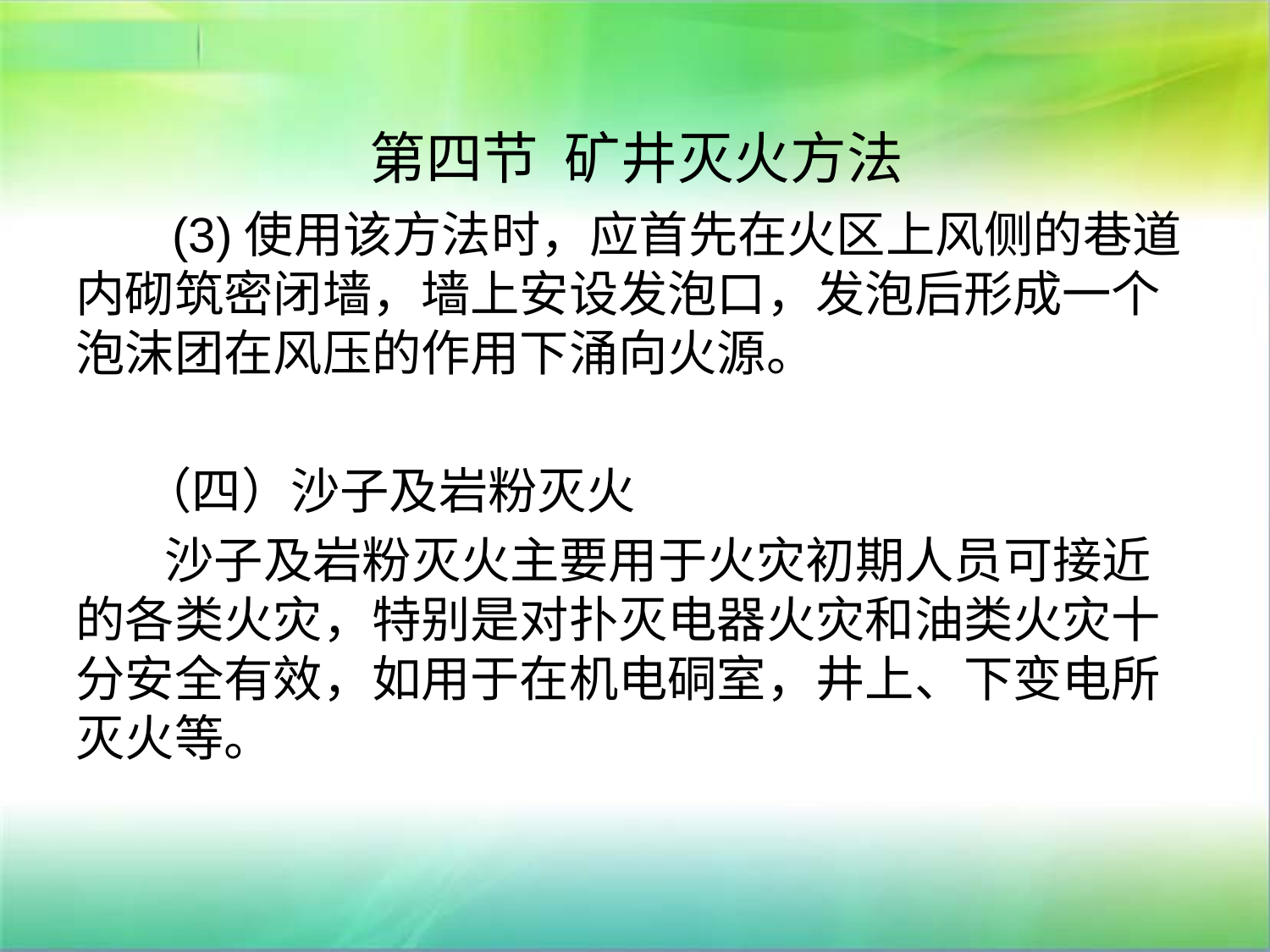

# 第四节  矿井灭火方法
       (3)使用该方法时，应首先在火区上风侧的巷道内砌筑密闭墙，墙上安设发泡口，发泡后形成一个泡沫团在风压的作用下涌向火源。

     （四）沙子及岩粉灭火
       沙子及岩粉灭火主要用于火灾初期人员可接近的各类火灾，特别是对扑灭电器火灾和油类火灾十分安全有效，如用于在机电硐室，井上、下变电所灭火等。